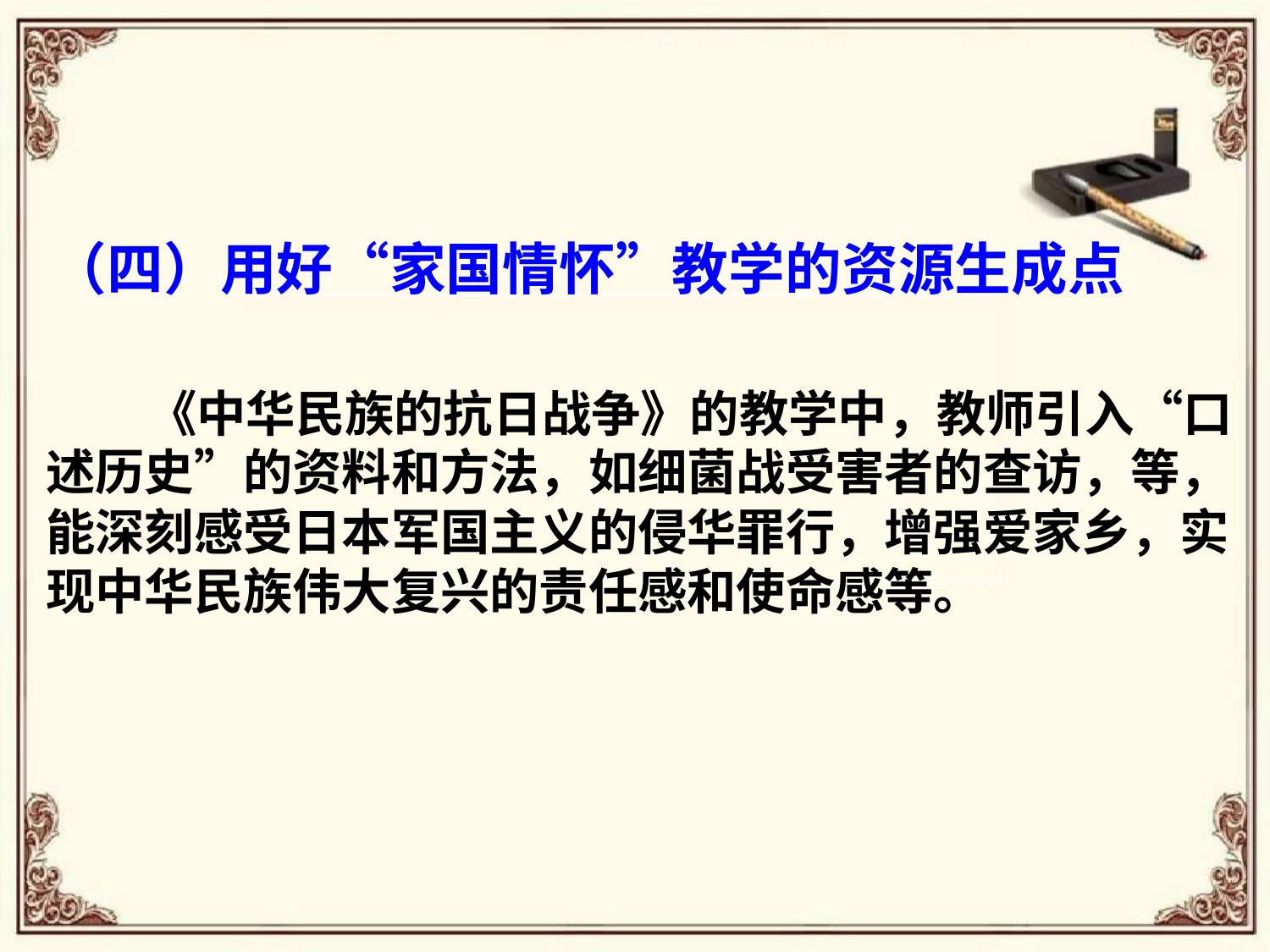

（四）用好“家国情怀”教学的资源生成点
        《中华民族的抗日战争》的教学中，教师引入“口述历史”的资料和方法，如细菌战受害者的查访，等，能深刻感受日本军国主义的侵华罪行，增强爱家乡，实现中华民族伟大复兴的责任感和使命感等。